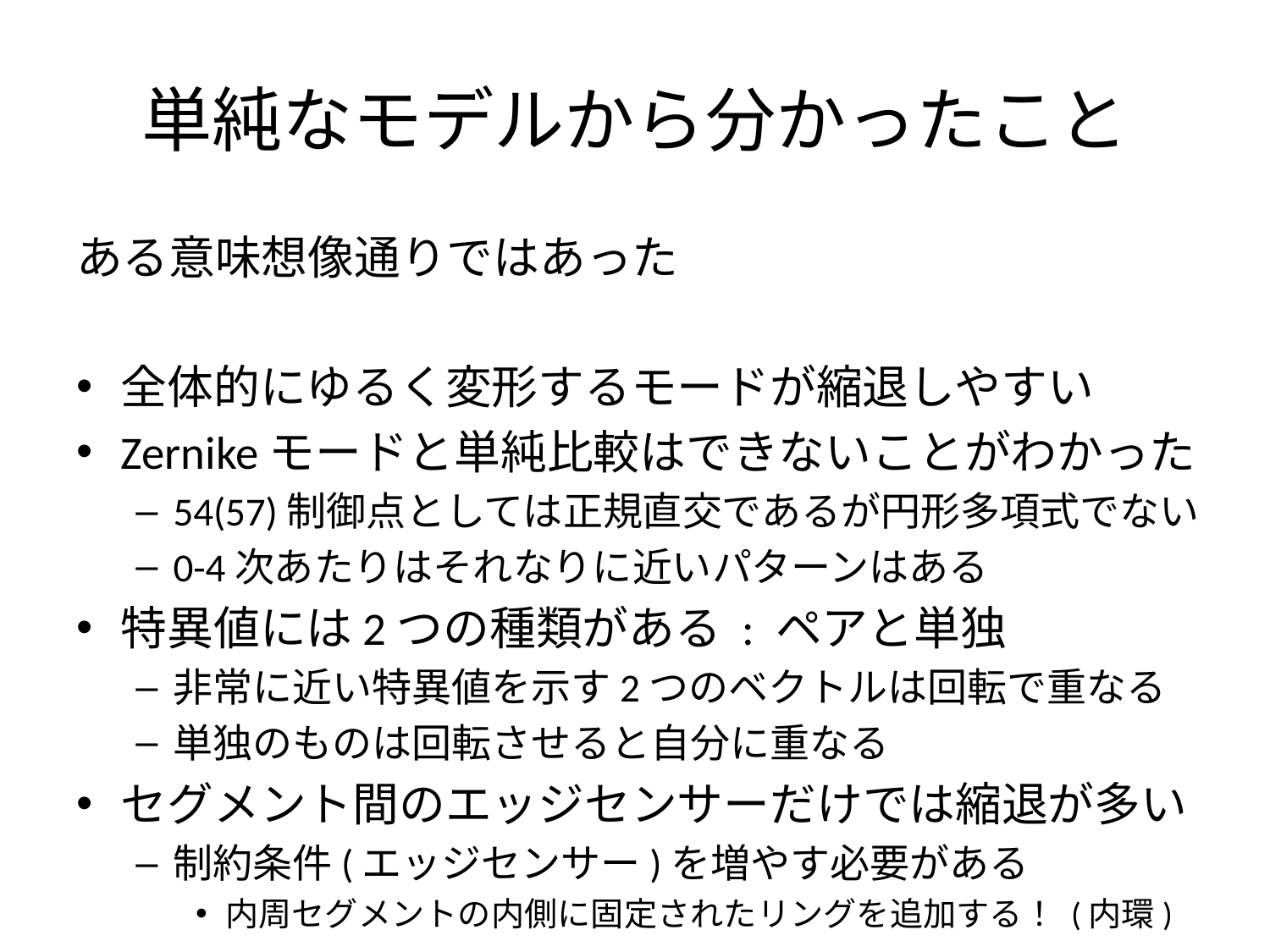

# 単純なモデルから分かったこと
ある意味想像通りではあった

全体的にゆるく変形するモードが縮退しやすい
Zernikeモードと単純比較はできないことがわかった
54(57)制御点としては正規直交であるが円形多項式でない
0-4次あたりはそれなりに近いパターンはある
特異値には2つの種類がある : ペアと単独
非常に近い特異値を示す2つのベクトルは回転で重なる
単独のものは回転させると自分に重なる
セグメント間のエッジセンサーだけでは縮退が多い
制約条件(エッジセンサー)を増やす必要がある
内周セグメントの内側に固定されたリングを追加する！ (内環)